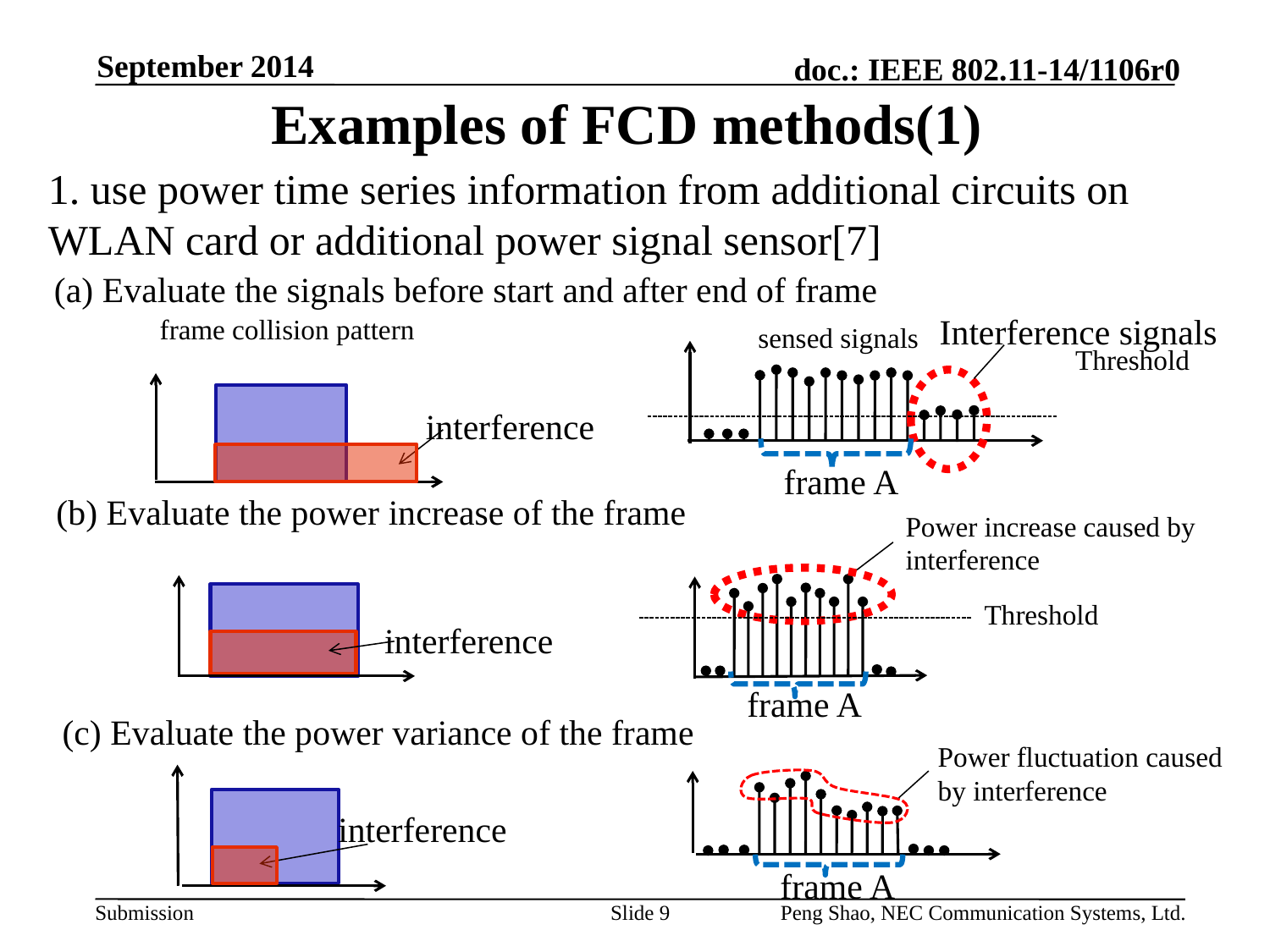

September 2014
Examples of FCD methods(1)
# 1. use power time series information from additional circuits on WLAN card or additional power signal sensor[7]
(a) Evaluate the signals before start and after end of frame
Interference signals

frame A
frame collision pattern
sensed signals
Threshold

interference

時間
(b) Evaluate the power increase of the frame
Power increase caused by
interference

Threshold
interference

frame A
(c) Evaluate the power variance of the frame
Power fluctuation caused
by interference

frame A

interference

Slide 9
Peng Shao, NEC Communication Systems, Ltd.